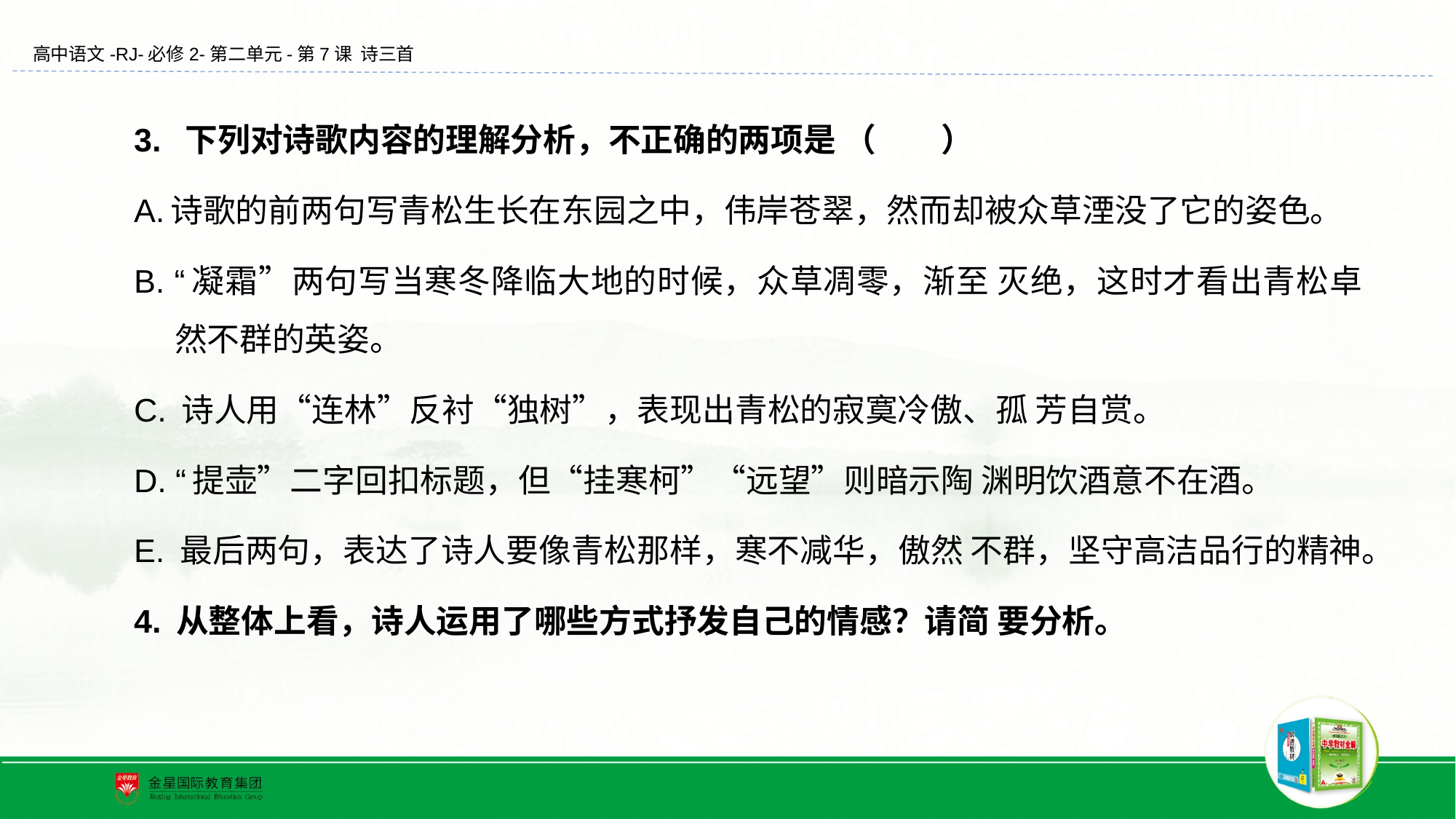

3.  下列对诗歌内容的理解分析，不正确的两项是 （　　）
A.诗歌的前两句写青松生长在东园之中，伟岸苍翠，然而却被众草湮没了它的姿色。
B. “凝霜”两句写当寒冬降临大地的时候，众草凋零，渐至 灭绝，这时才看出青松卓然不群的英姿。
C. 诗人用“连林”反衬“独树”，表现出青松的寂寞冷傲、孤 芳自赏。
D. “提壶”二字回扣标题，但“挂寒柯”“远望”则暗示陶 渊明饮酒意不在酒。
E. 最后两句，表达了诗人要像青松那样，寒不减华，傲然 不群，坚守高洁品行的精神。
4. 从整体上看，诗人运用了哪些方式抒发自己的情感？请简 要分析。